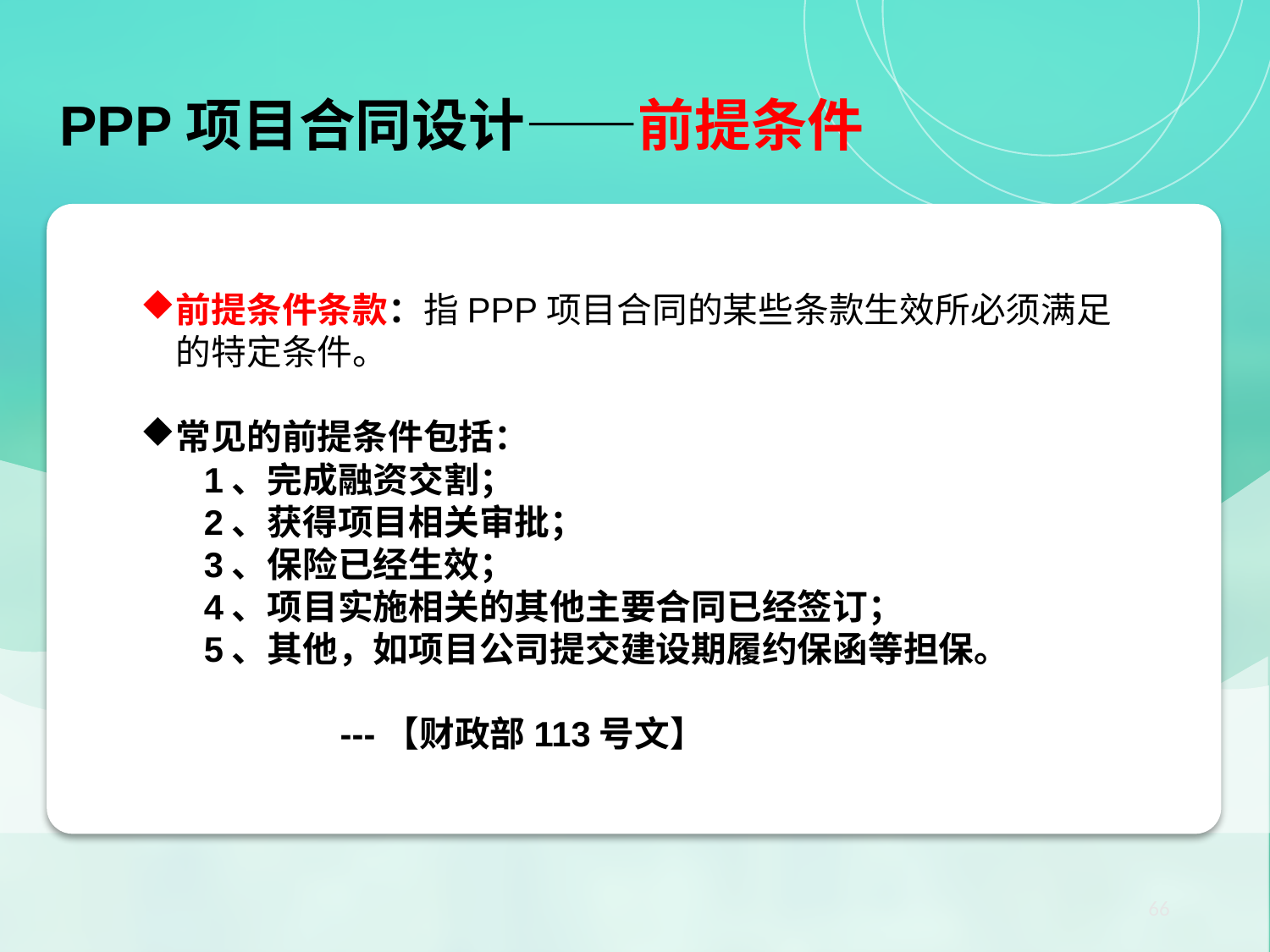

PPP项目合同设计——前提条件
【小结】PPP项目核心法律关系：项目合同

前提条件条款：指PPP项目合同的某些条款生效所必须满足的特定条件。

常见的前提条件包括：
1、完成融资交割；
2、获得项目相关审批；
3、保险已经生效；
4、项目实施相关的其他主要合同已经签订；
5、其他，如项目公司提交建设期履约保函等担保。

              ---【财政部113号文】

66